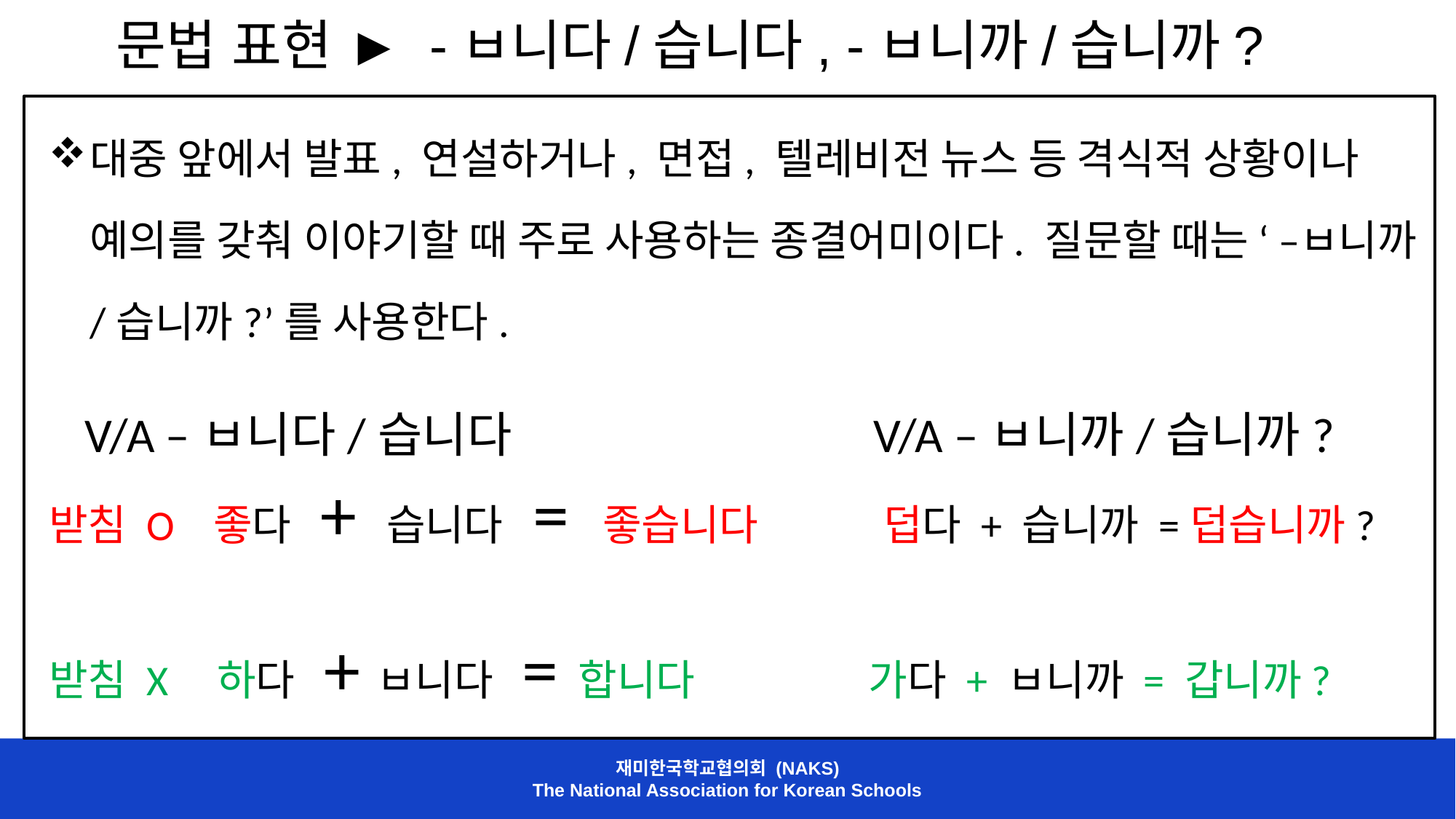

문법 표현 ► -ㅂ니다/습니다, -ㅂ니까/습니까?
대중 앞에서 발표, 연설하거나, 면접, 텔레비전 뉴스 등 격식적 상황이나 예의를 갖춰 이야기할 때 주로 사용하는 종결어미이다. 질문할 때는 ‘ –ㅂ니까/습니까?’를 사용한다.
   V/A –ㅂ니다/습니다                                V/A –ㅂ니까/습니까?
받침 O   좋다  +  습니다  = 좋습니다             덥다 + 습니까 =덥습니까?

받침 X    하다  + 	ㅂ니다  = 합니다                  가다 + ㅂ니까 = 갑니까?
재미한국학교협의회 (NAKS)
The National Association for Korean Schools